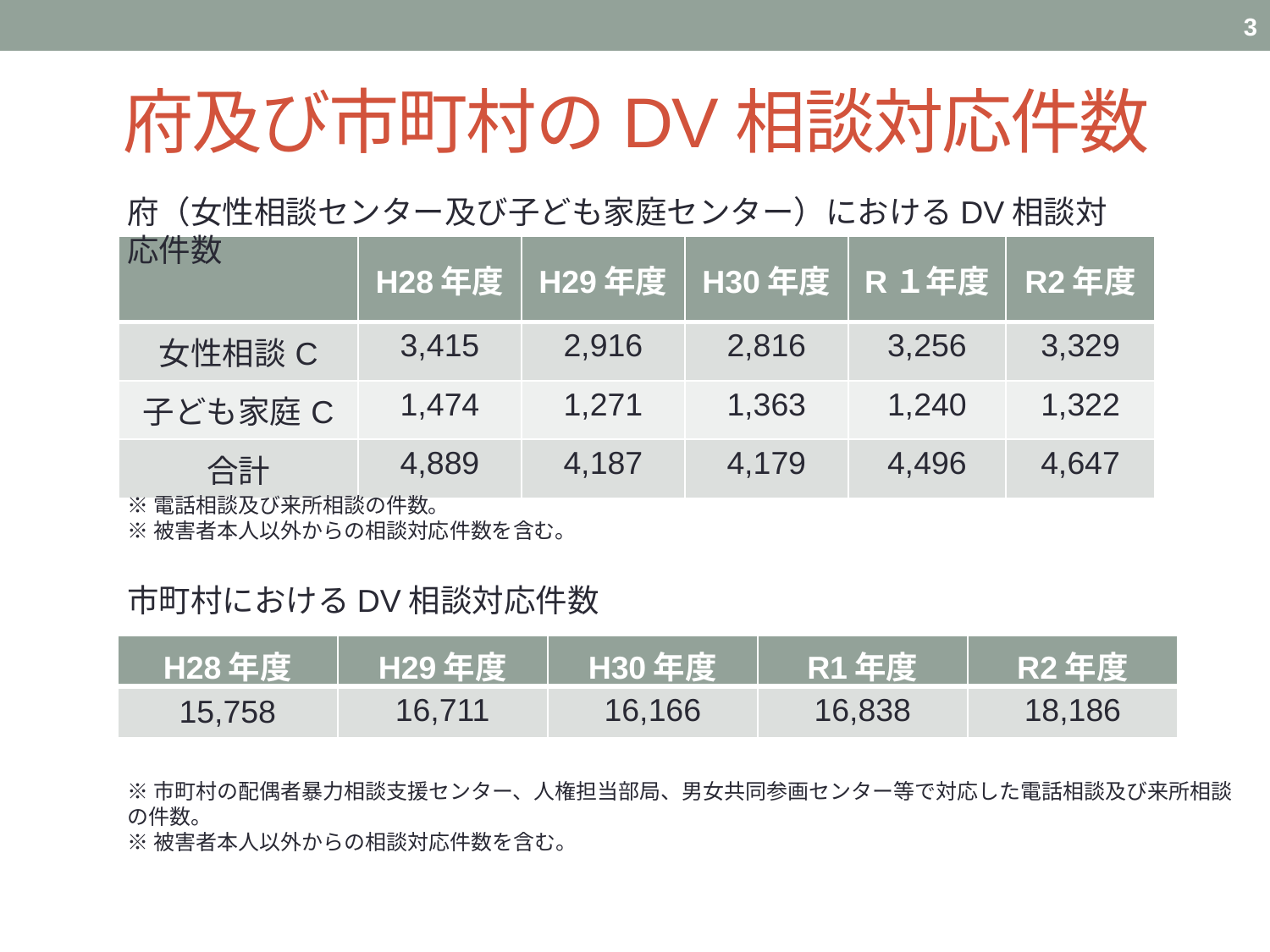

3
# 府及び市町村のDV相談対応件数
府（女性相談センター及び子ども家庭センター）におけるDV相談対応件数
|  | H28年度 | H29年度 | H30年度 | R１年度 | R2年度 |
| --- | --- | --- | --- | --- | --- |
| 女性相談C | 3,415 | 2,916 | 2,816 | 3,256 | 3,329 |
| 子ども家庭C | 1,474 | 1,271 | 1,363 | 1,240 | 1,322 |
| 合計 | 4,889 | 4,187 | 4,179 | 4,496 | 4,647 |
※電話相談及び来所相談の件数。
※被害者本人以外からの相談対応件数を含む。
市町村におけるDV相談対応件数
| H28年度 | H29年度 | H30年度 | R1年度 | R2年度 |
| --- | --- | --- | --- | --- |
| 15,758 | 16,711 | 16,166 | 16,838 | 18,186 |
※市町村の配偶者暴力相談支援センター、人権担当部局、男女共同参画センター等で対応した電話相談及び来所相談の件数。
※被害者本人以外からの相談対応件数を含む。